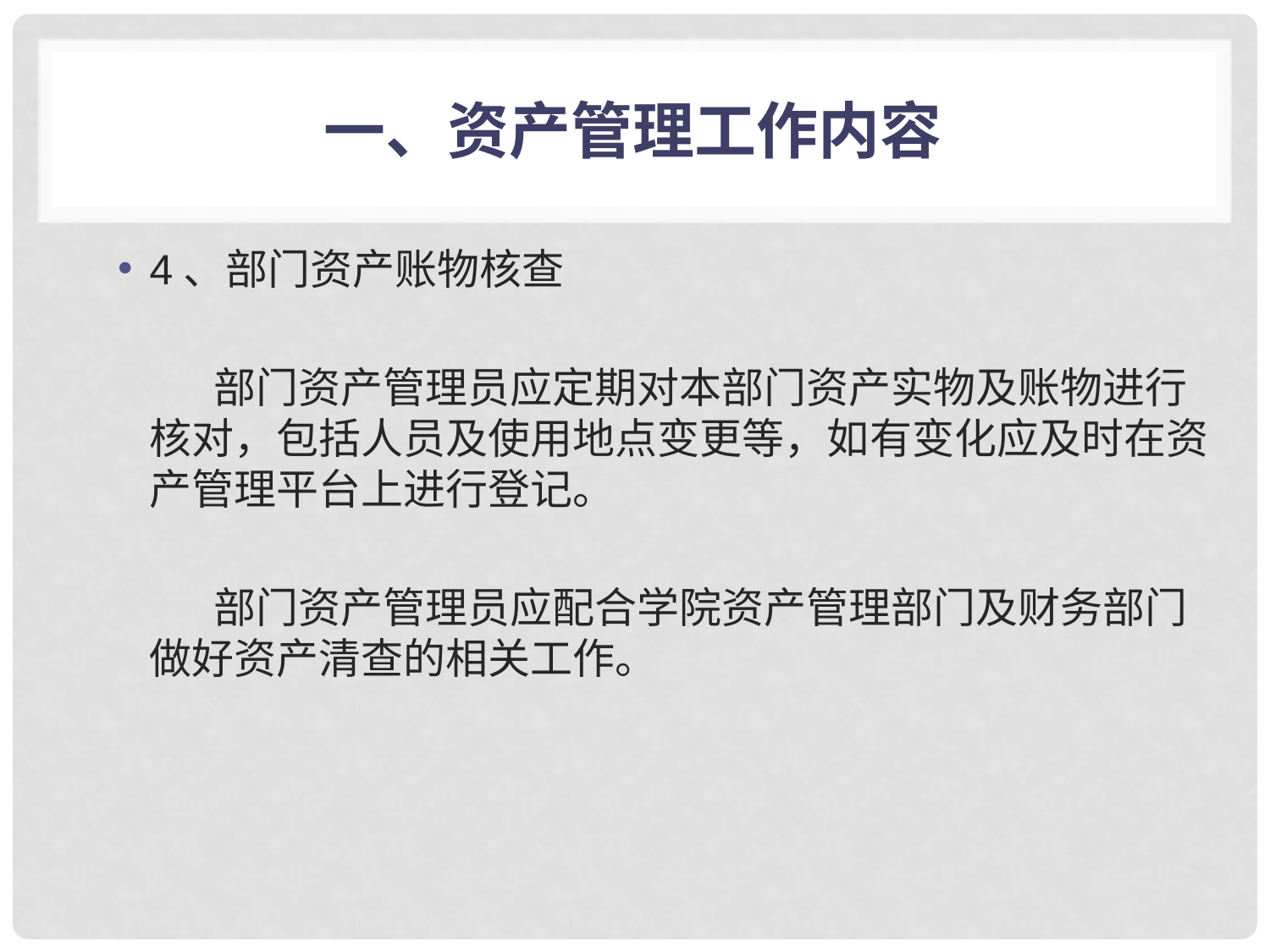

# 一、资产管理工作内容
4、部门资产账物核查

         部门资产管理员应定期对本部门资产实物及账物进行核对，包括人员及使用地点变更等，如有变化应及时在资产管理平台上进行登记。

         部门资产管理员应配合学院资产管理部门及财务部门做好资产清查的相关工作。